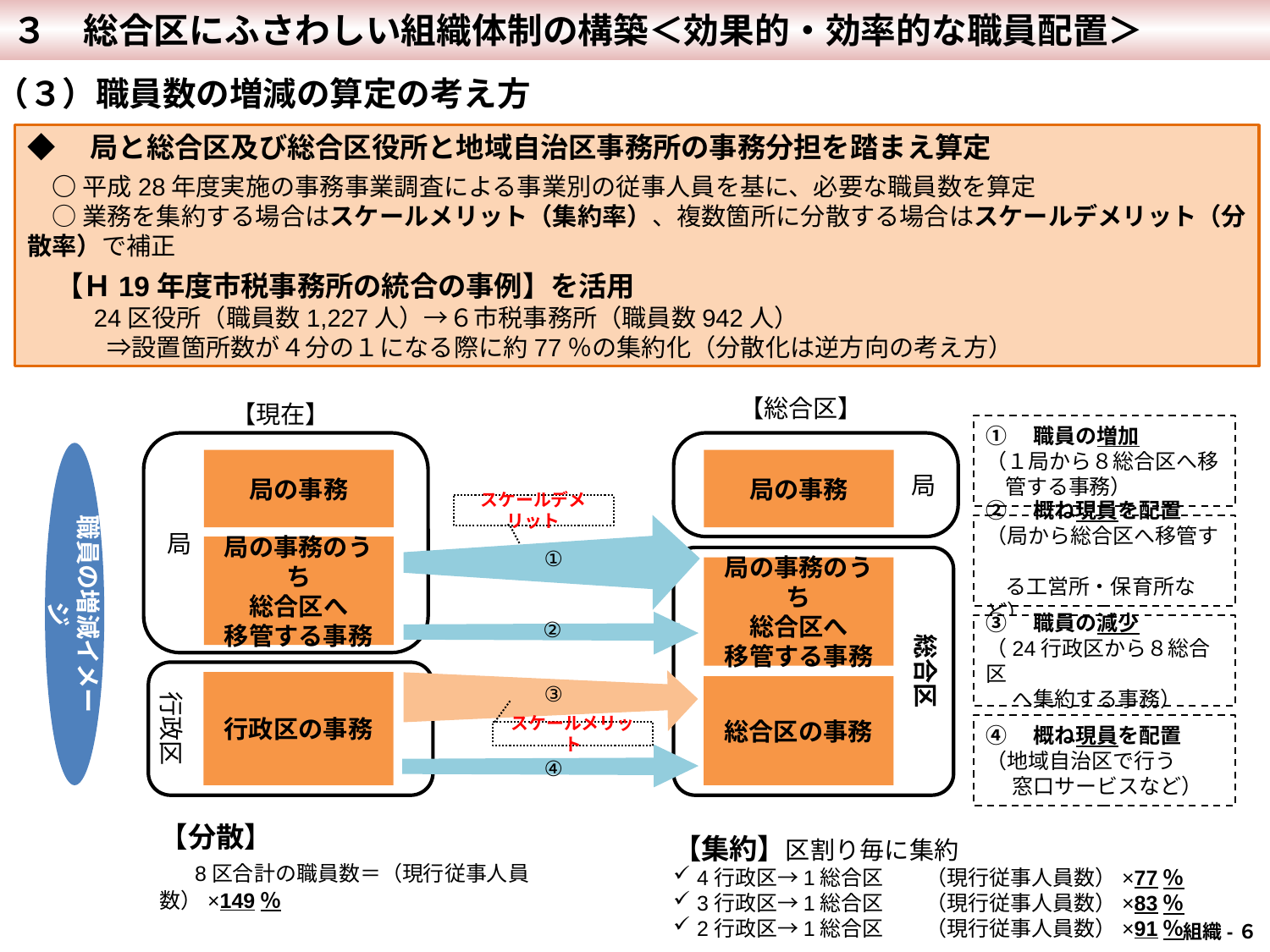

３　総合区にふさわしい組織体制の構築＜効果的・効率的な職員配置＞
（３）職員数の増減の算定の考え方
◆　局と総合区及び総合区役所と地域自治区事務所の事務分担を踏まえ算定

　○ 平成28年度実施の事務事業調査による事業別の従事人員を基に、必要な職員数を算定
　○ 業務を集約する場合はスケールメリット（集約率）、複数箇所に分散する場合はスケールデメリット（分散率）で補正

　【Ｈ19年度市税事務所の統合の事例】を活用
　　  24区役所（職員数1,227人）→６市税事務所（職員数942人）
　　　 ⇒設置箇所数が４分の１になる際に約77％の集約化（分散化は逆方向の考え方）
【総合区】
【現在】
局
局

局の事務

局の事務

局の事務のうち
総合区へ
移管する事務

①
総合区

局の事務のうち
総合区へ
移管する事務

②

行政区

行政区の事務

③

総合区の事務

④
①　職員の増加
（１局から８総合区へ移
   管する事務）
職員の増減イメージ
スケールデメリット
②　概ね現員を配置
（局から総合区へ移管す
   る工営所・保育所など）
③　職員の減少
（24行政区から８総合区
　 へ集約する事務）
④　概ね現員を配置
（地域自治区で行う
　 窓口サービスなど）
スケールメリット
【分散】
　8区合計の職員数＝（現行従事人員数）×149％
【集約】区割り毎に集約
4行政区→1総合区　　（現行従事人員数）×77％
3行政区→1総合区　　（現行従事人員数）×83％
2行政区→1総合区　　（現行従事人員数）×91％
 組織-６